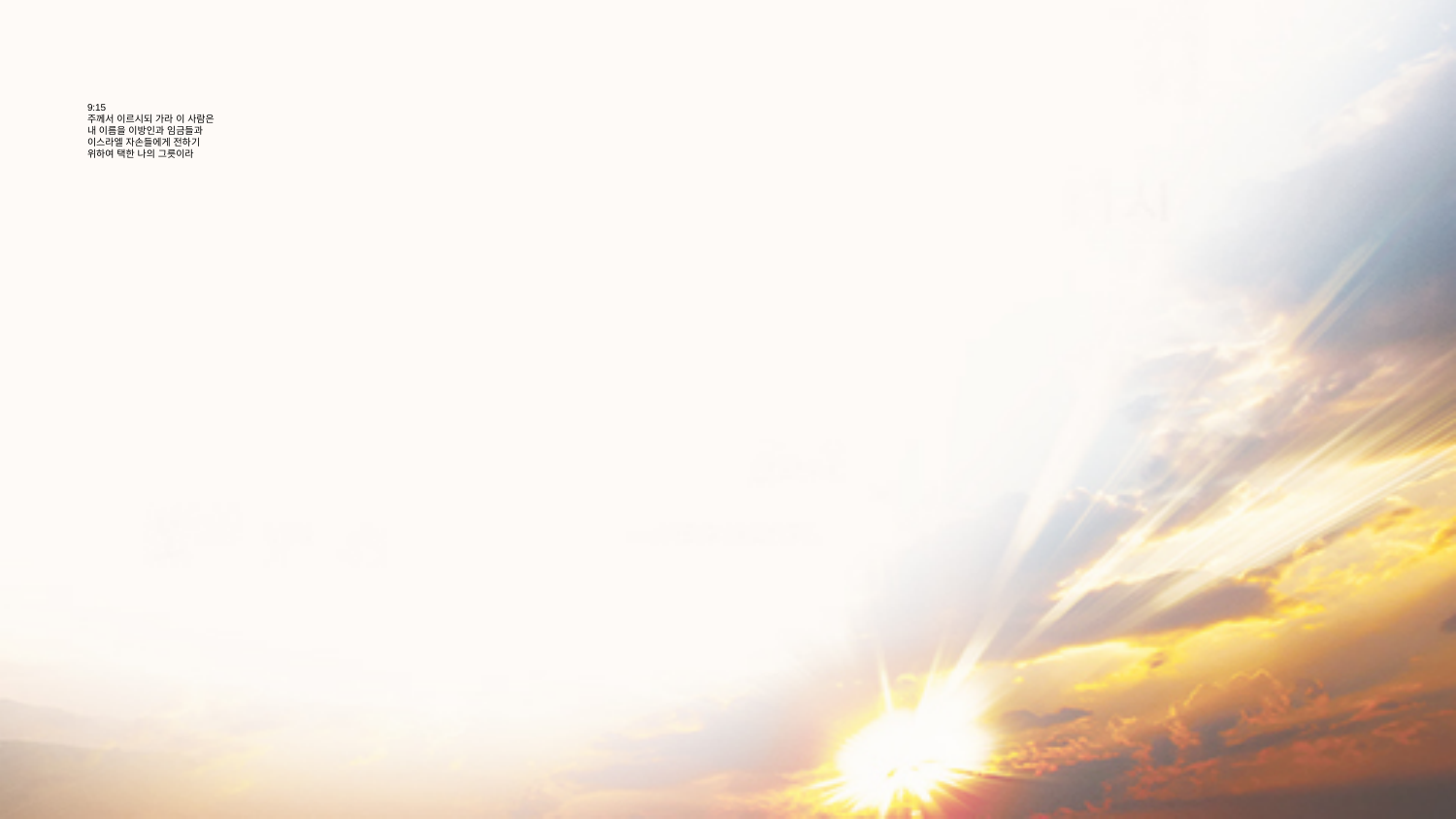

# 9:15 주께서 이르시되 가라 이 사람은 내 이름을 이방인과 임금들과 이스라엘 자손들에게 전하기 위하여 택한 나의 그릇이라